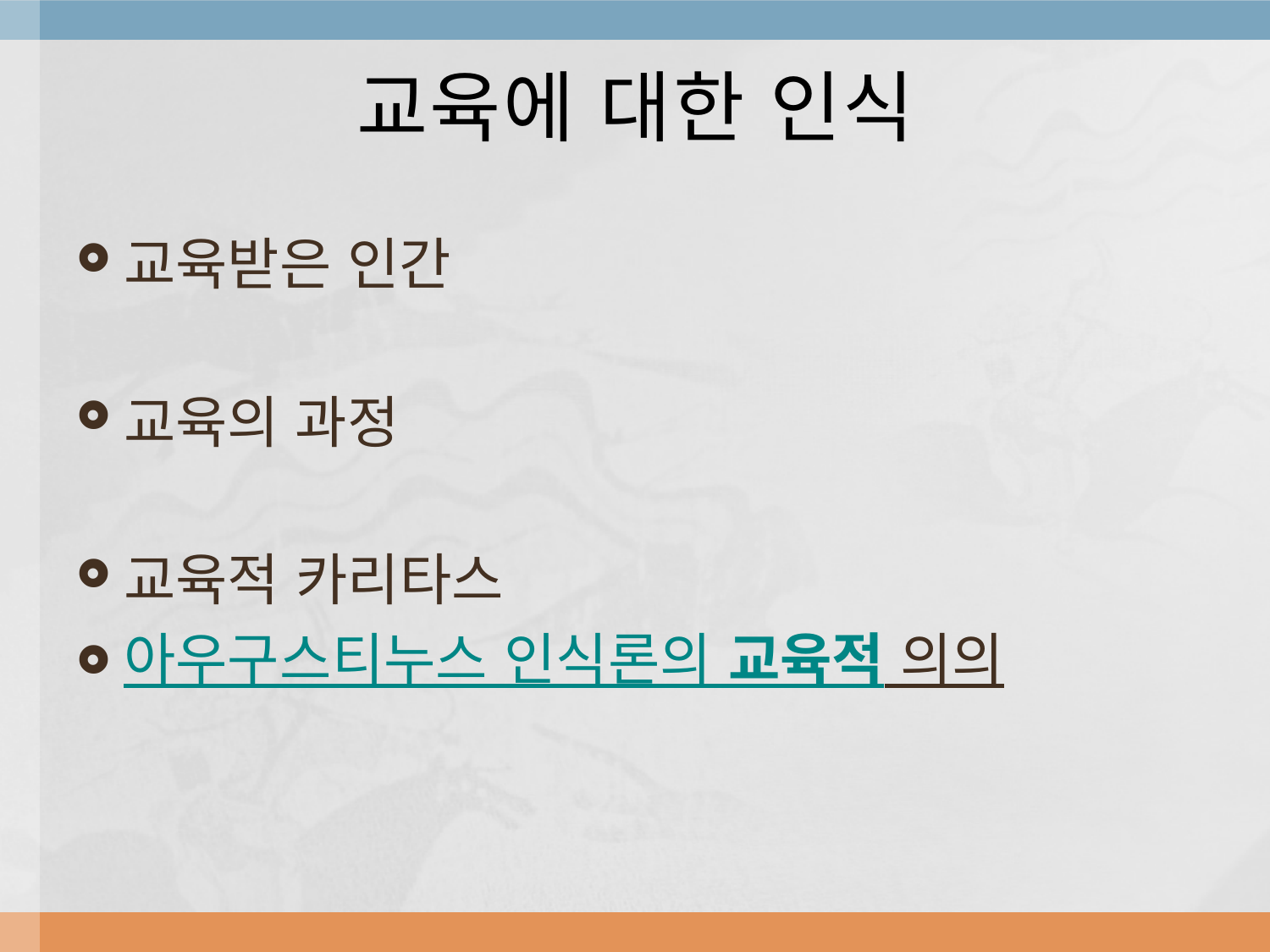

# 교육에 대한 인식
교육받은 인간

교육의 과정

교육적 카리타스
아우구스티누스 인식론의 교육적 의의